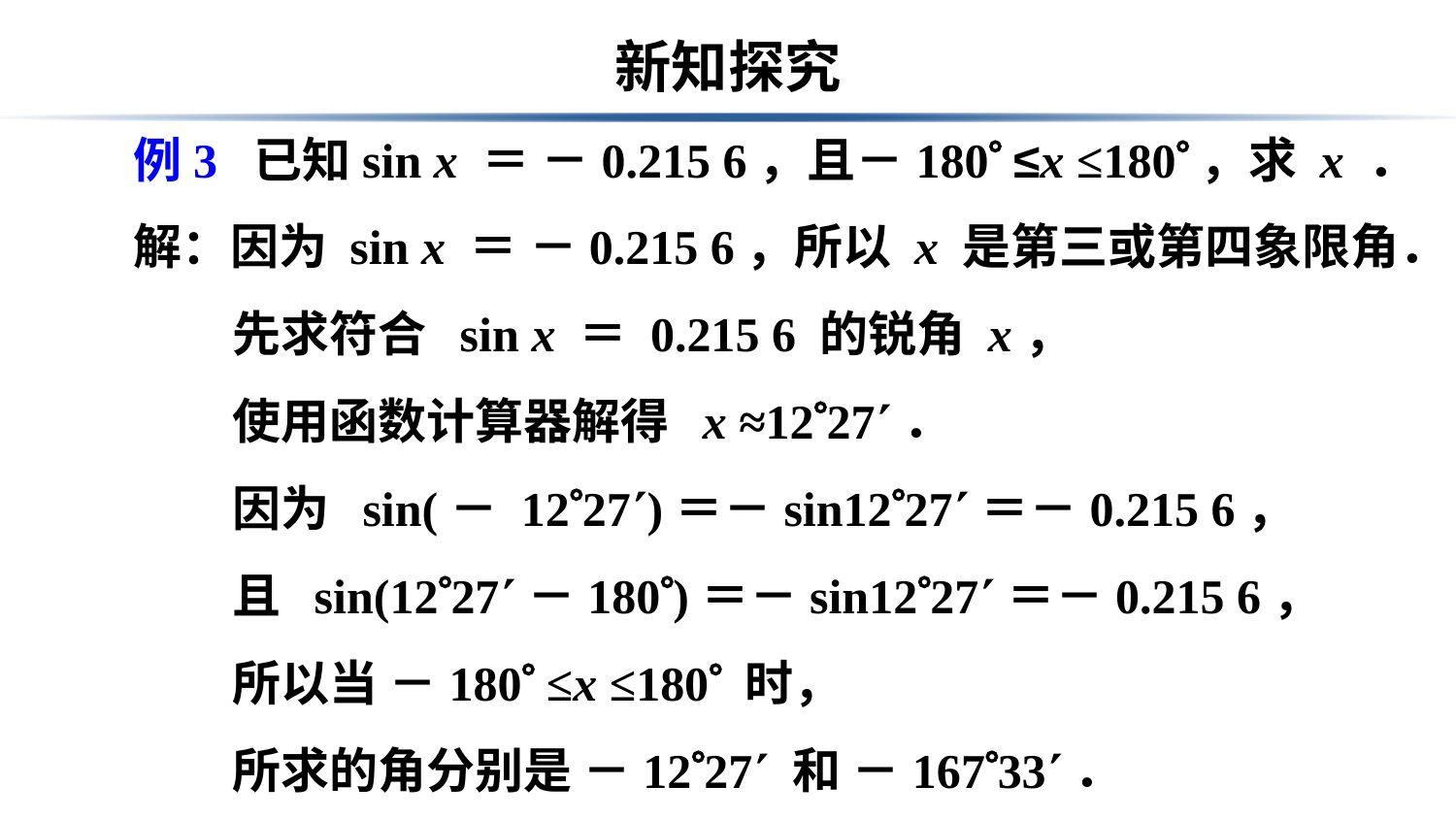

# 新知探究
例3  已知sin x ＝ －0.215 6，且－180° ≤x ≤180°，求 x ．
解：因为 sin x ＝ －0.215 6，所以 x 是第三或第四象限角．
        先求符合  sin x ＝ 0.215 6 的锐角 x，
        使用函数计算器解得  x ≈12°27′．
        因为  sin(－ 12°27′)＝－sin12°27′＝－0.215 6，
        且  sin(12°27′－180°)＝－sin12°27′＝－0.215 6，
        所以当 －180° ≤x ≤180° 时，
        所求的角分别是 －12°27′ 和 －167°33′．